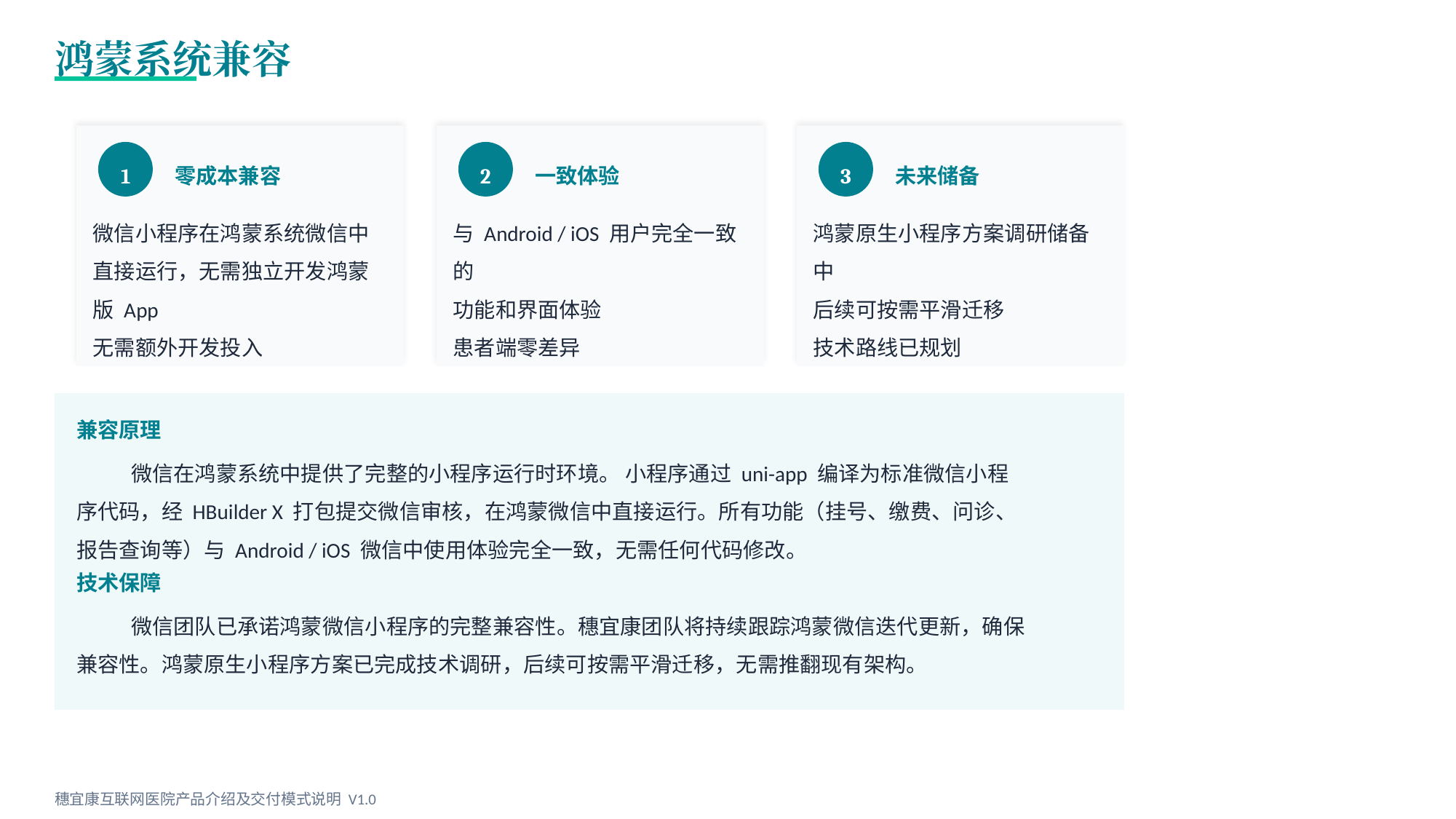

鸿蒙系统兼容

1

2

3
零成本兼容
一致体验
未来储备
微信小程序在鸿蒙系统微信中
直接运行，无需独立开发鸿蒙版 App
无需额外开发投入
与 Android / iOS 用户完全一致的
功能和界面体验
患者端零差异
鸿蒙原生小程序方案调研储备中
后续可按需平滑迁移
技术路线已规划

兼容原理
微信在鸿蒙系统中提供了完整的小程序运行时环境。 小程序通过 uni-app 编译为标准微信小程序代码，经 HBuilder X 打包提交微信审核，在鸿蒙微信中直接运行。所有功能（挂号、缴费、问诊、报告查询等）与 Android / iOS 微信中使用体验完全一致，无需任何代码修改。
技术保障
微信团队已承诺鸿蒙微信小程序的完整兼容性。穗宜康团队将持续跟踪鸿蒙微信迭代更新，确保兼容性。鸿蒙原生小程序方案已完成技术调研，后续可按需平滑迁移，无需推翻现有架构。
穗宜康互联网医院产品介绍及交付模式说明 V1.0